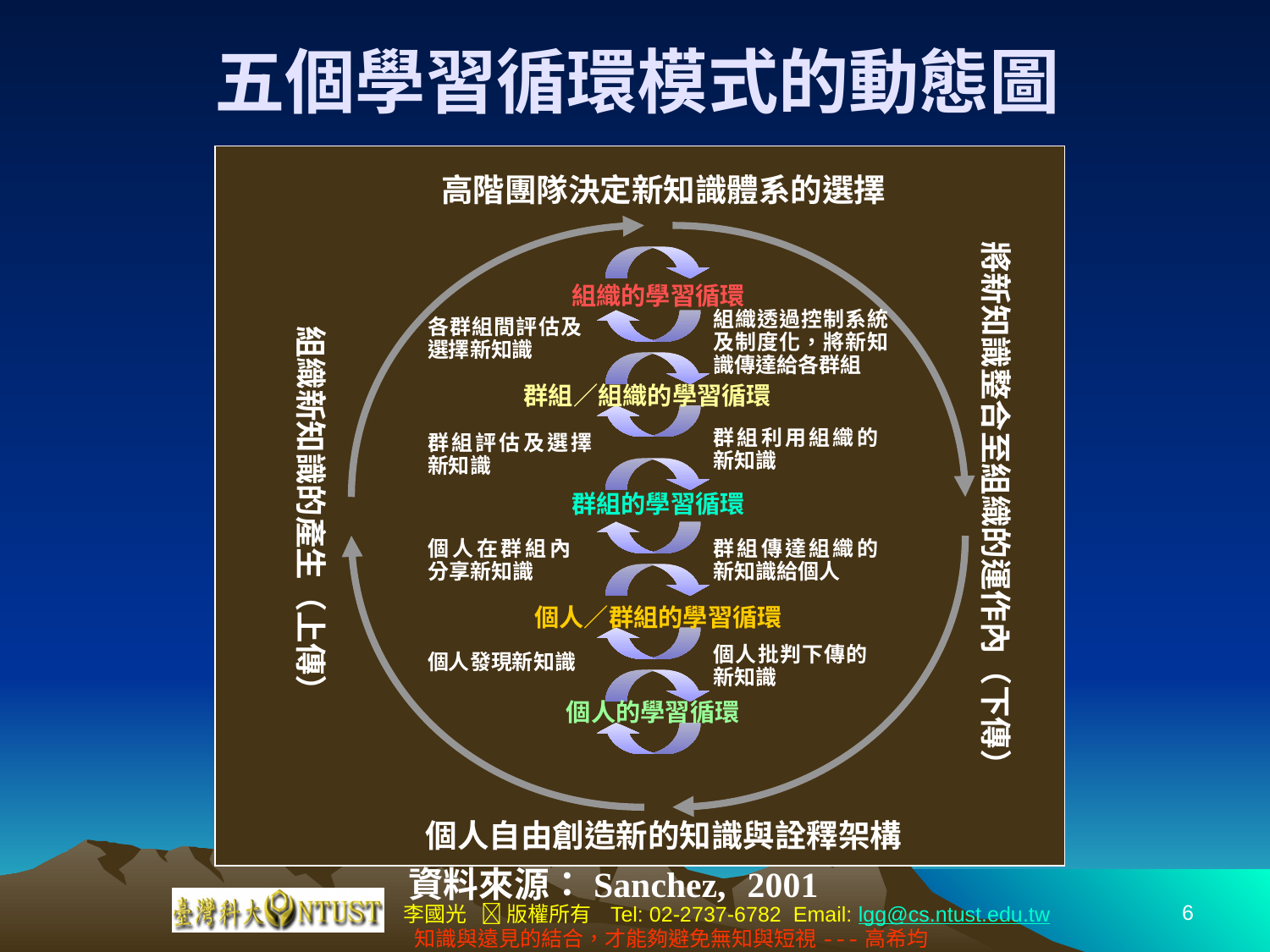

# 五個學習循環模式的動態圖

高階團隊決定新知識體系的選擇
組織新知識的產生（上傳）

將新知識整合至組織的運作內（下傳）

組織的學習循環
組織透過控制系統及制度化，將新知識傳達給各群組
各群組間評估及選擇新知識

群組／組織的學習循環

群組利用組織的新知識
群組評估及選擇新知識

群組的學習循環

個人在群組內分享新知識
群組傳達組織的新知識給個人

個人／群組的學習循環

個人發現新知識
個人批判下傳的新知識

個人的學習循環

個人自由創造新的知識與詮釋架構
資料來源：Sanchez, 2001
6